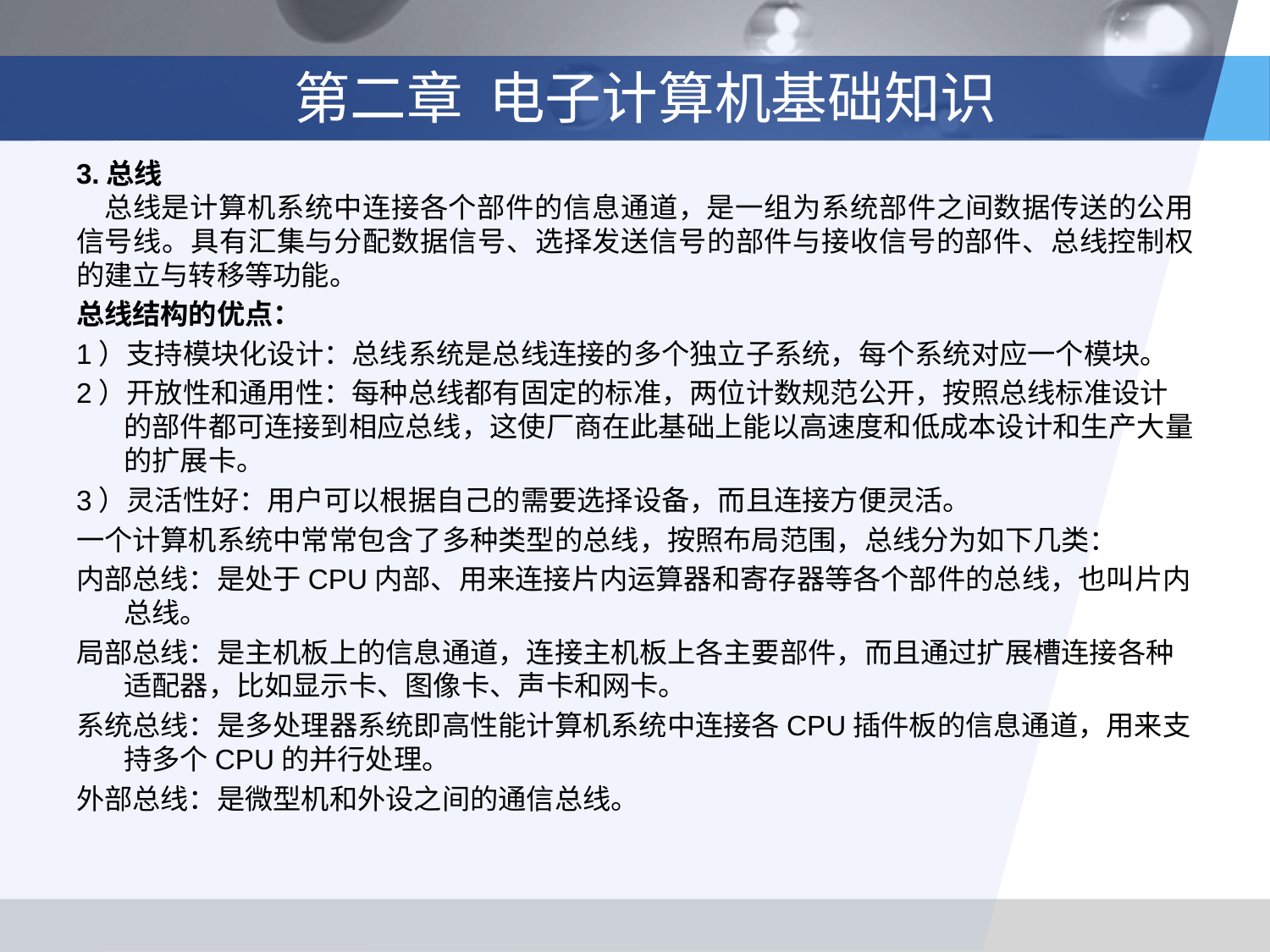

# 第二章  电子计算机基础知识
3.总线
   总线是计算机系统中连接各个部件的信息通道，是一组为系统部件之间数据传送的公用信号线。具有汇集与分配数据信号、选择发送信号的部件与接收信号的部件、总线控制权的建立与转移等功能。
总线结构的优点：
1）支持模块化设计：总线系统是总线连接的多个独立子系统，每个系统对应一个模块。
2）开放性和通用性：每种总线都有固定的标准，两位计数规范公开，按照总线标准设计的部件都可连接到相应总线，这使厂商在此基础上能以高速度和低成本设计和生产大量的扩展卡。
3）灵活性好：用户可以根据自己的需要选择设备，而且连接方便灵活。
一个计算机系统中常常包含了多种类型的总线，按照布局范围，总线分为如下几类：
内部总线：是处于CPU内部、用来连接片内运算器和寄存器等各个部件的总线，也叫片内总线。
局部总线：是主机板上的信息通道，连接主机板上各主要部件，而且通过扩展槽连接各种适配器，比如显示卡、图像卡、声卡和网卡。
系统总线：是多处理器系统即高性能计算机系统中连接各CPU插件板的信息通道，用来支持多个CPU的并行处理。
外部总线：是微型机和外设之间的通信总线。